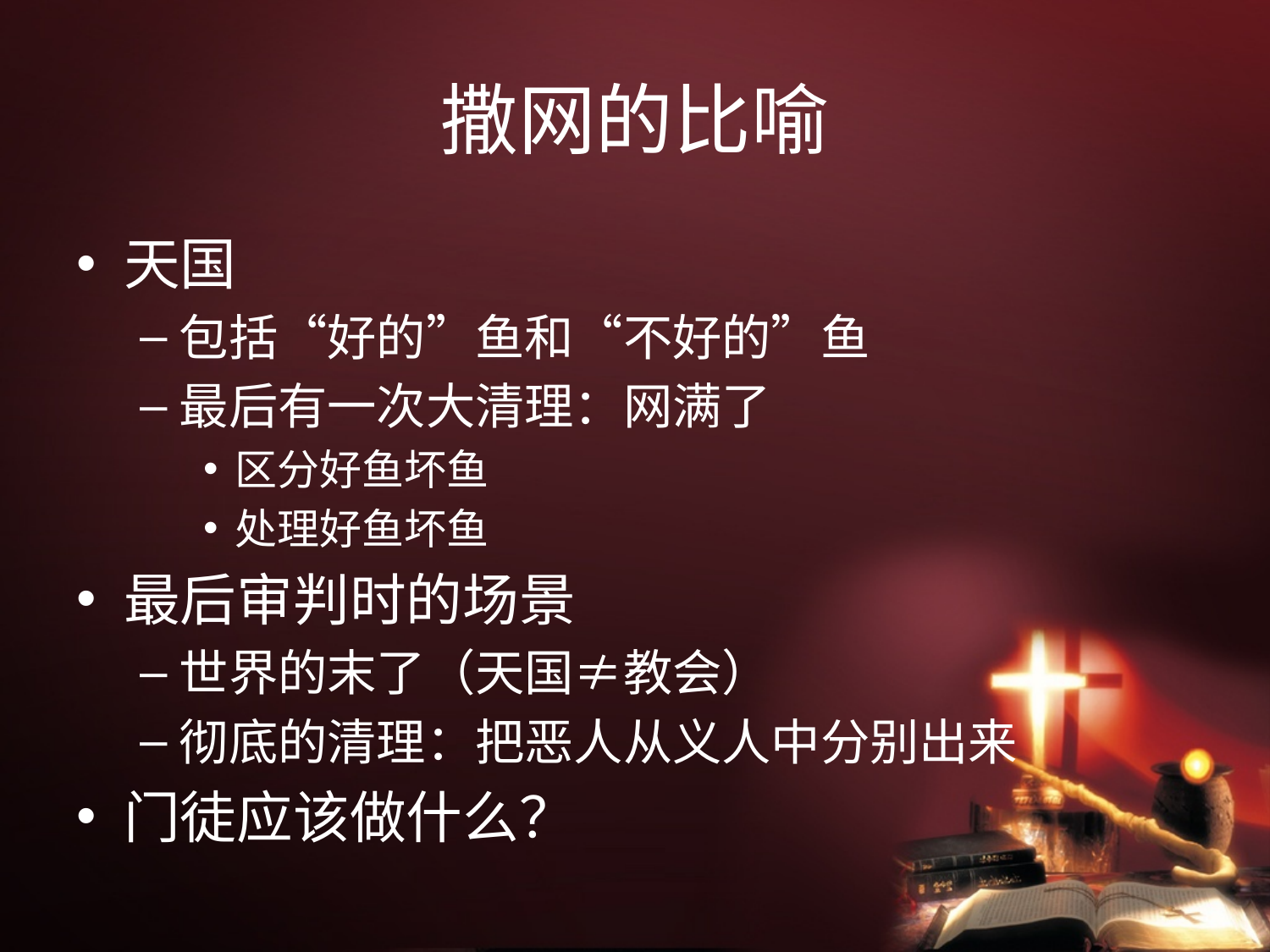

# 撒网的比喻
天国
包括“好的”鱼和“不好的”鱼
最后有一次大清理：网满了
区分好鱼坏鱼
处理好鱼坏鱼
最后审判时的场景
世界的末了（天国≠教会）
彻底的清理：把恶人从义人中分别出来
门徒应该做什么？